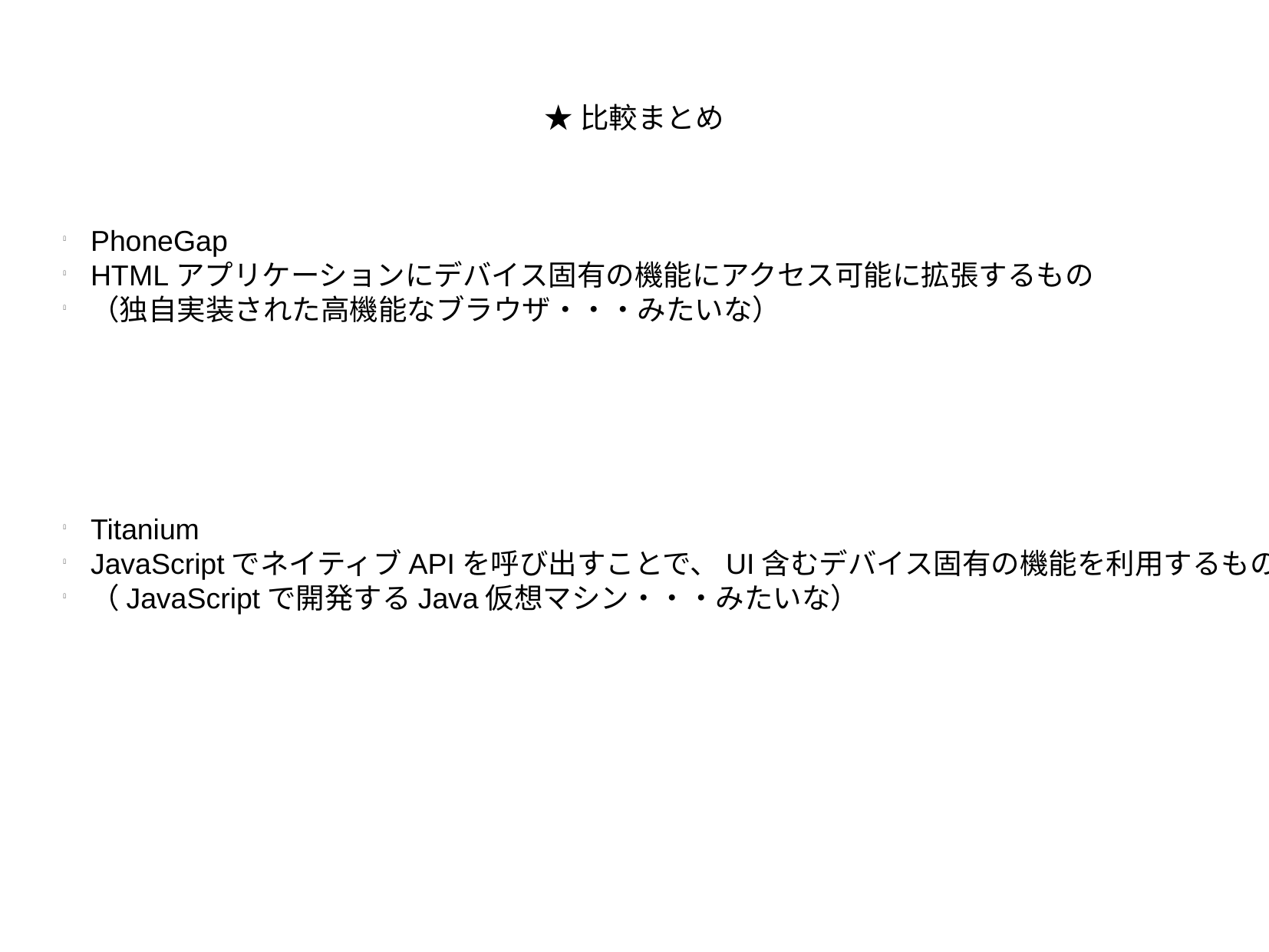

★比較まとめ
PhoneGap
HTMLアプリケーションにデバイス固有の機能にアクセス可能に拡張するもの
（独自実装された高機能なブラウザ・・・みたいな）
Titanium
JavaScriptでネイティブAPIを呼び出すことで、UI含むデバイス固有の機能を利用するもの
（JavaScriptで開発するJava仮想マシン・・・みたいな）